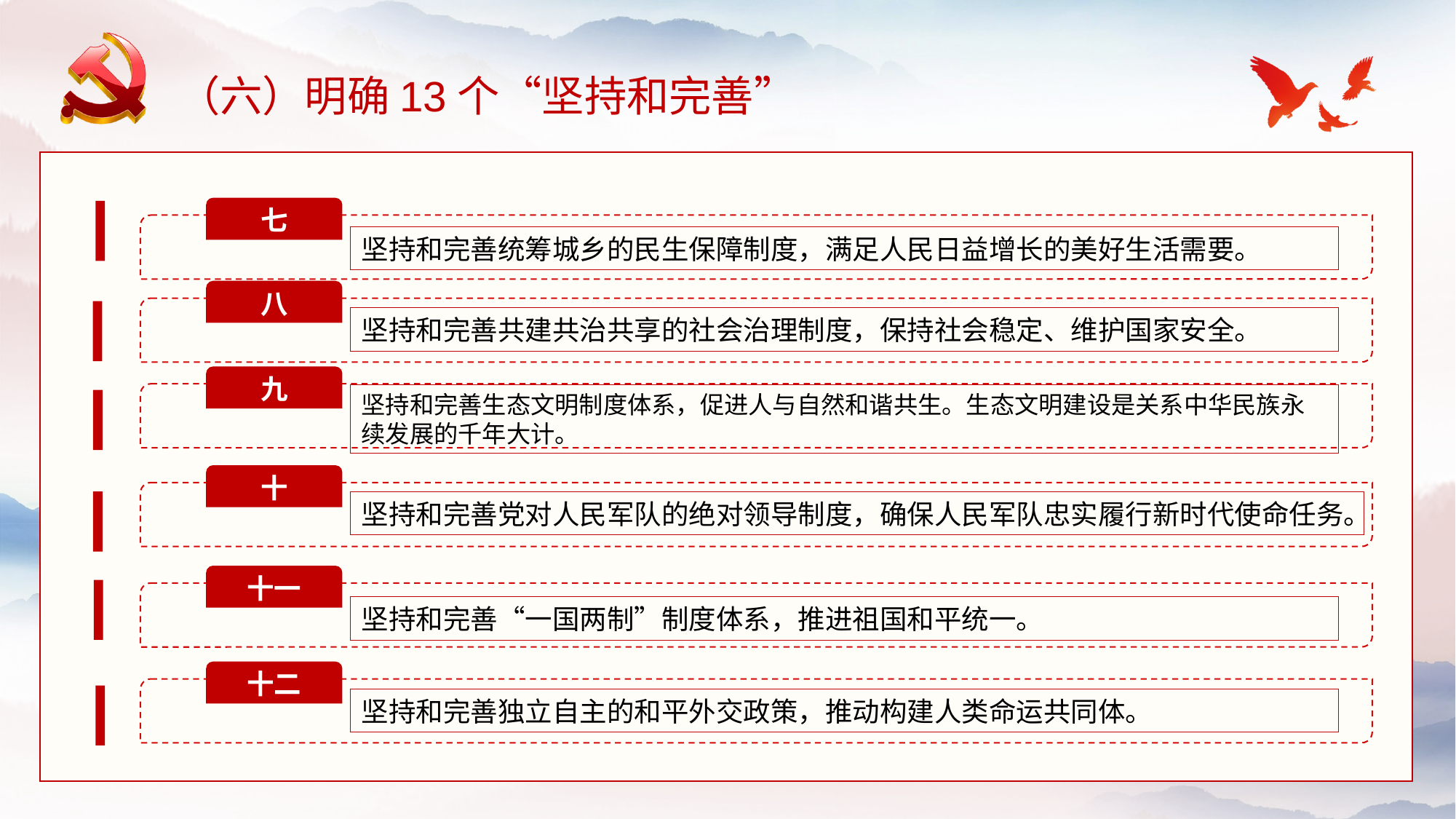

（六）明确13个“坚持和完善”
七

坚持和完善统筹城乡的民生保障制度，满足人民日益增长的美好生活需要。
八

坚持和完善共建共治共享的社会治理制度，保持社会稳定、维护国家安全。
九

坚持和完善生态文明制度体系，促进人与自然和谐共生。生态文明建设是关系中华民族永续发展的千年大计。

十

坚持和完善党对人民军队的绝对领导制度，确保人民军队忠实履行新时代使命任务。
十一

坚持和完善“一国两制”制度体系，推进祖国和平统一。
十二

坚持和完善独立自主的和平外交政策，推动构建人类命运共同体。